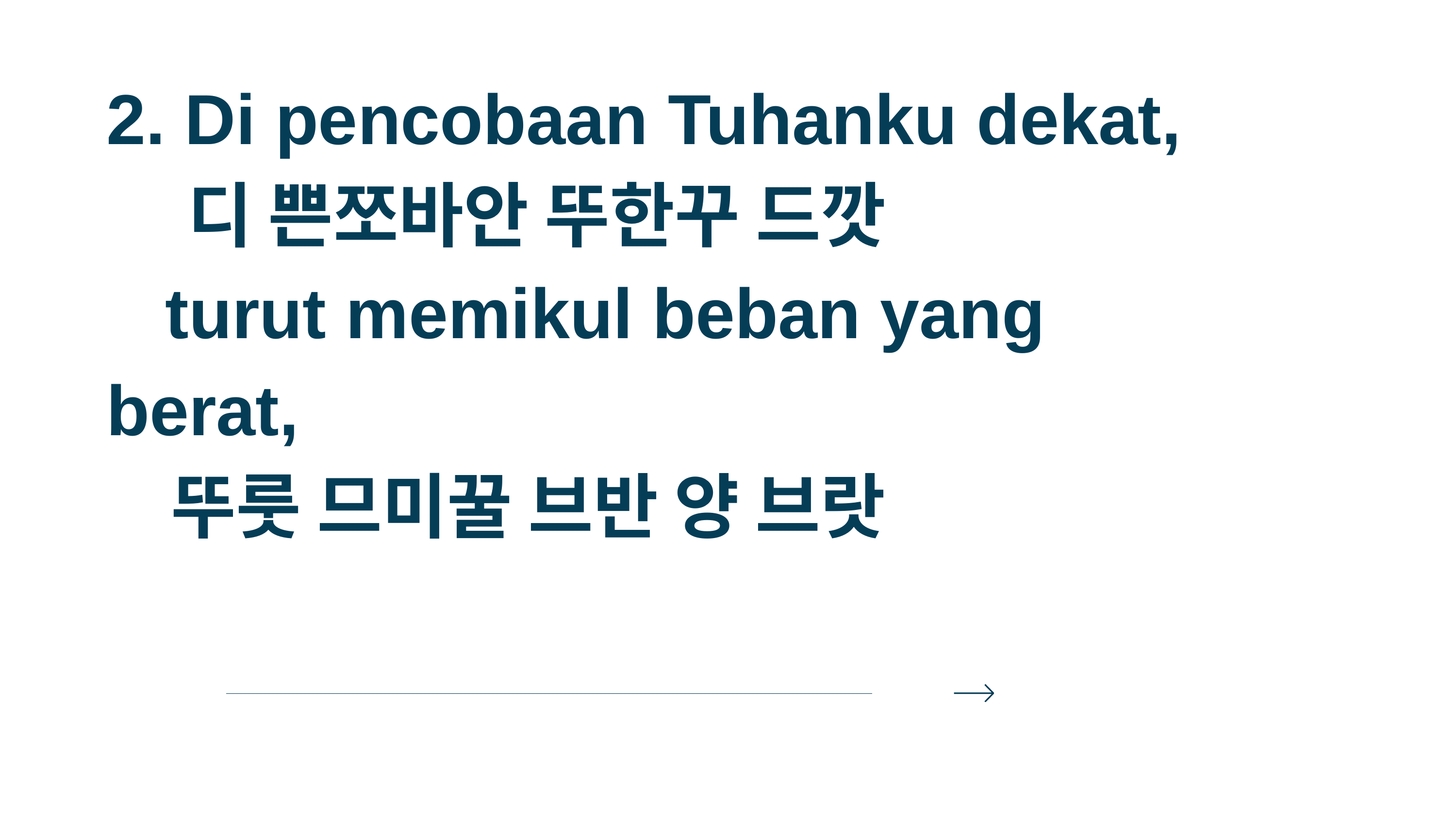

2. Di pencobaan Tuhanku dekat,
    디 쁜쪼바안 뚜한꾸 드깟
   turut memikul beban yang berat,
   뚜룻 므미꿀 브반 양 브랏